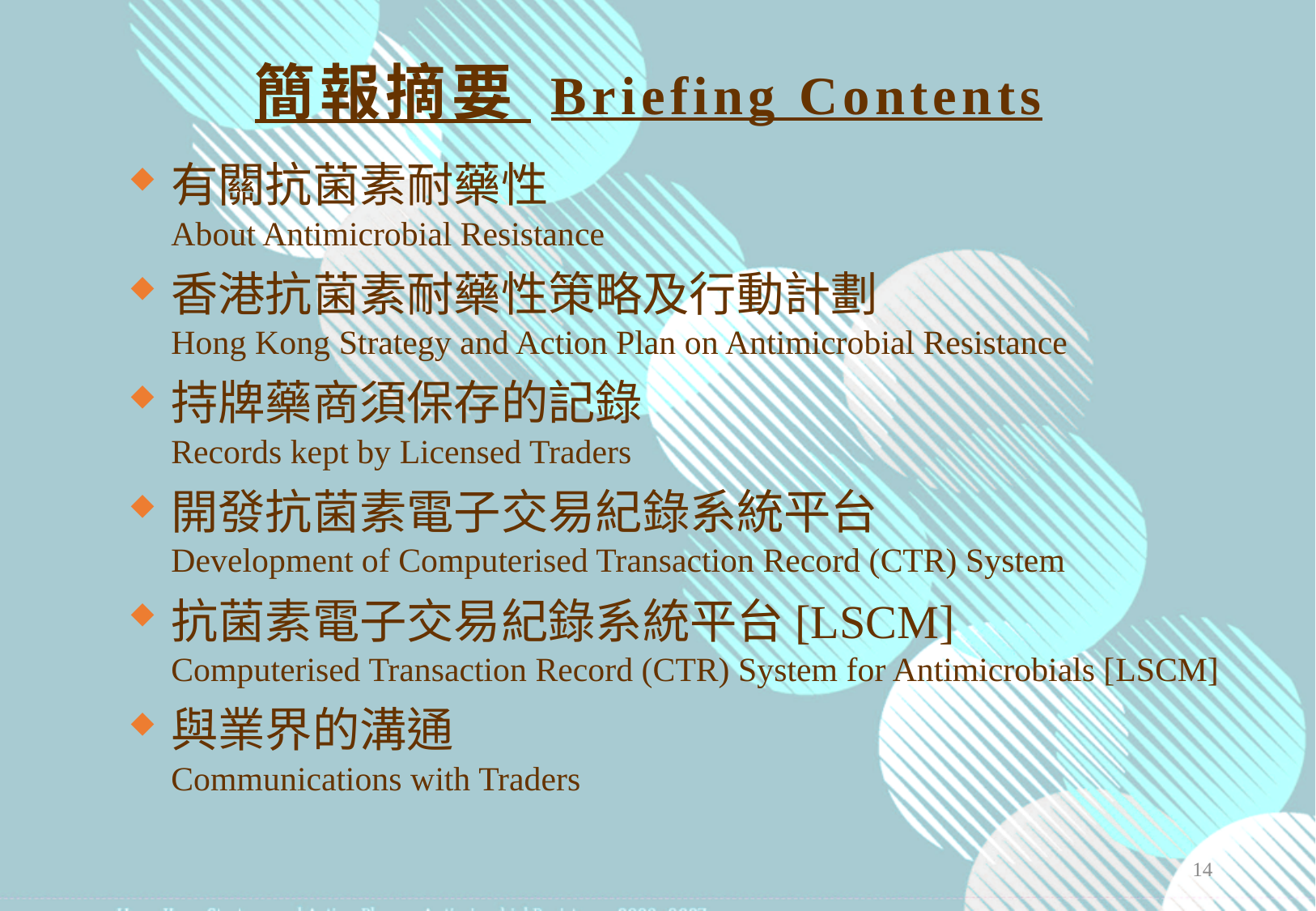

# 簡報摘要 Briefing Contents
有關抗菌素耐藥性
About Antimicrobial Resistance
香港抗菌素耐藥性策略及行動計劃
Hong Kong Strategy and Action Plan on Antimicrobial Resistance
持牌藥商須保存的記錄
Records kept by Licensed Traders
開發抗菌素電子交易紀錄系統平台
Development of Computerised Transaction Record (CTR) System
抗菌素電子交易紀錄系統平台[LSCM]
Computerised Transaction Record (CTR) System for Antimicrobials [LSCM]
與業界的溝通
Communications with Traders

14